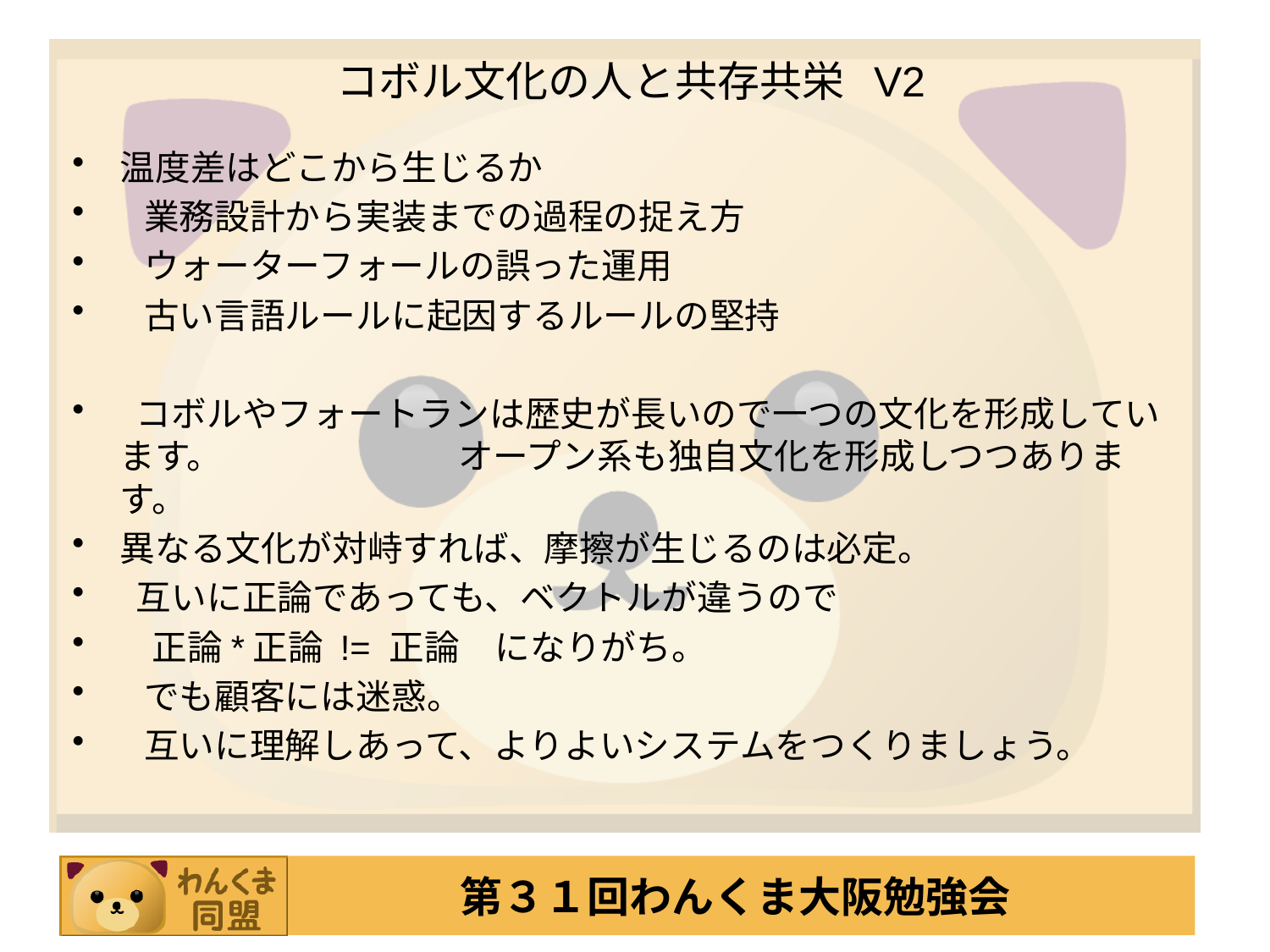

# コボル文化の人と共存共栄  V2
温度差はどこから生じるか
  業務設計から実装までの過程の捉え方
  ウォーターフォールの誤った運用
  古い言語ルールに起因するルールの堅持

 コボルやフォートランは歴史が長いので一つの文化を形成しています。　　　   　　　オープン系も独自文化を形成しつつあります。
異なる文化が対峙すれば、摩擦が生じるのは必定。
 互いに正論であっても、ベクトルが違うので
   正論*正論 != 正論　になりがち。
  でも顧客には迷惑。
  互いに理解しあって、よりよいシステムをつくりましょう。